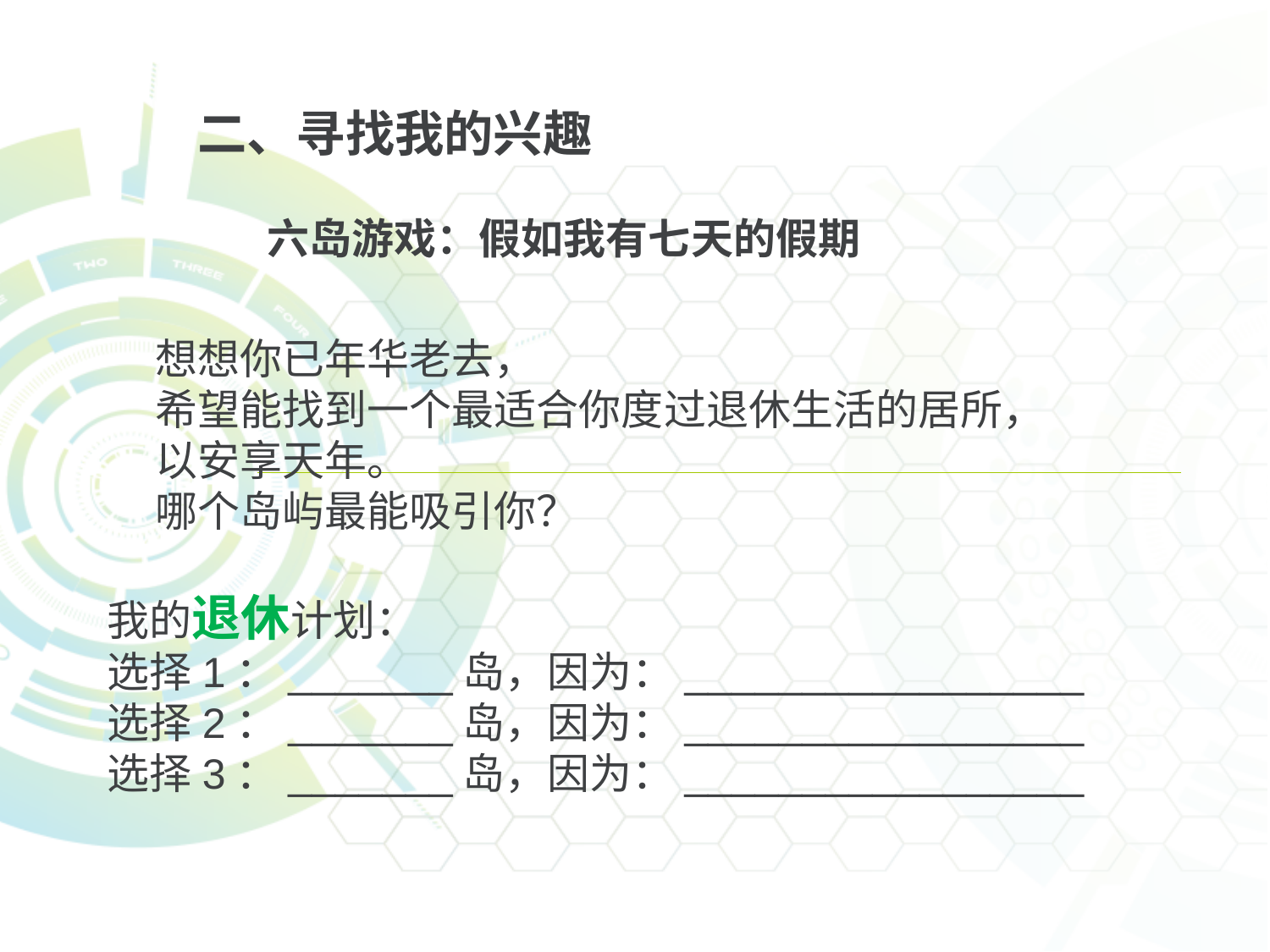

二、寻找我的兴趣
六岛游戏：假如我有七天的假期
    想想你已年华老去，
    希望能找到一个最适合你度过退休生活的居所，
    以安享天年。
    哪个岛屿最能吸引你？

我的退休计划：
选择1：_______岛，因为：_________________
选择2：_______岛，因为：_________________
选择3：_______岛，因为：_________________